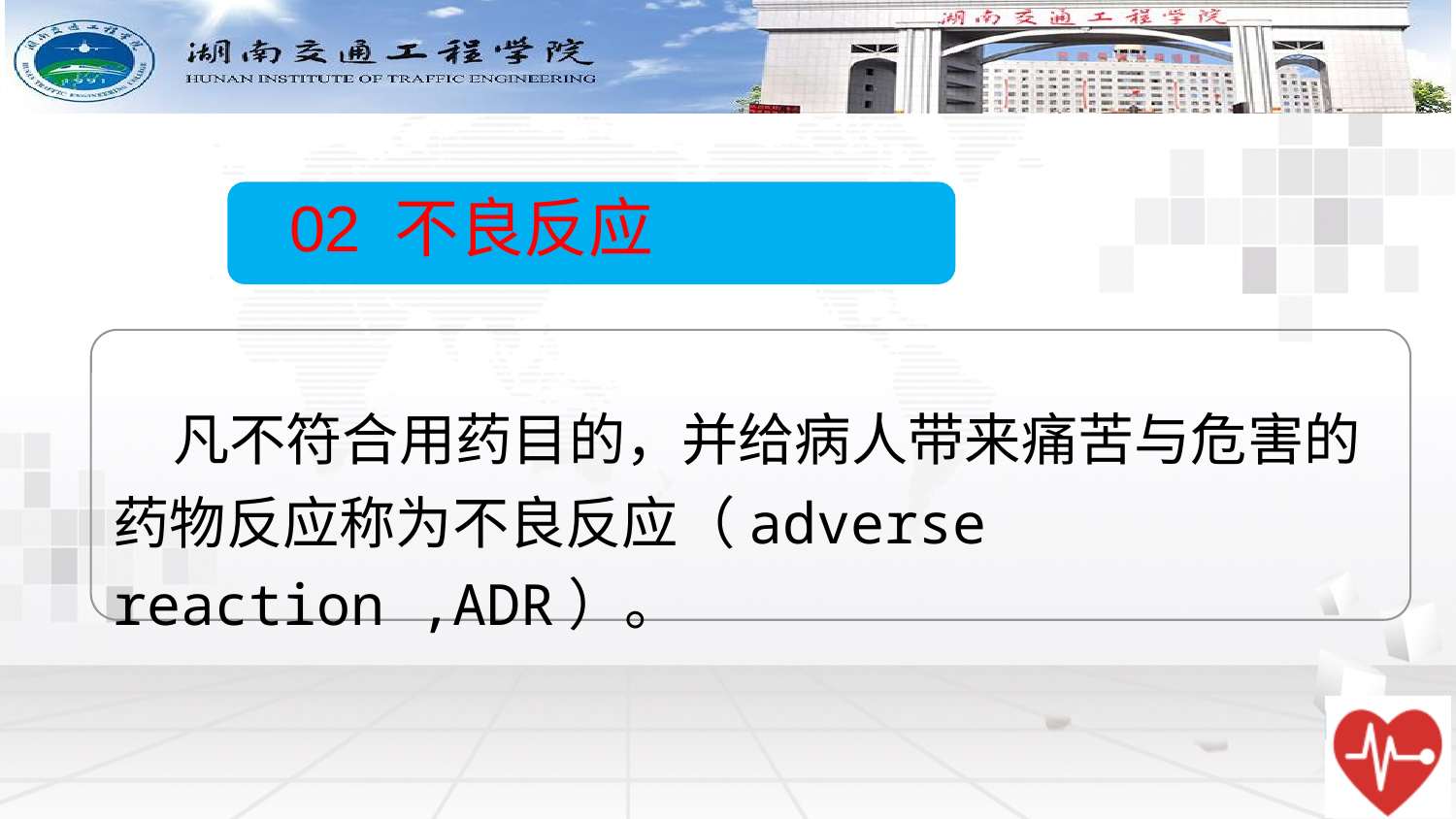

02 不良反应

   凡不符合用药目的，并给病人带来痛苦与危害的药物反应称为不良反应（adverse reaction ,ADR）。